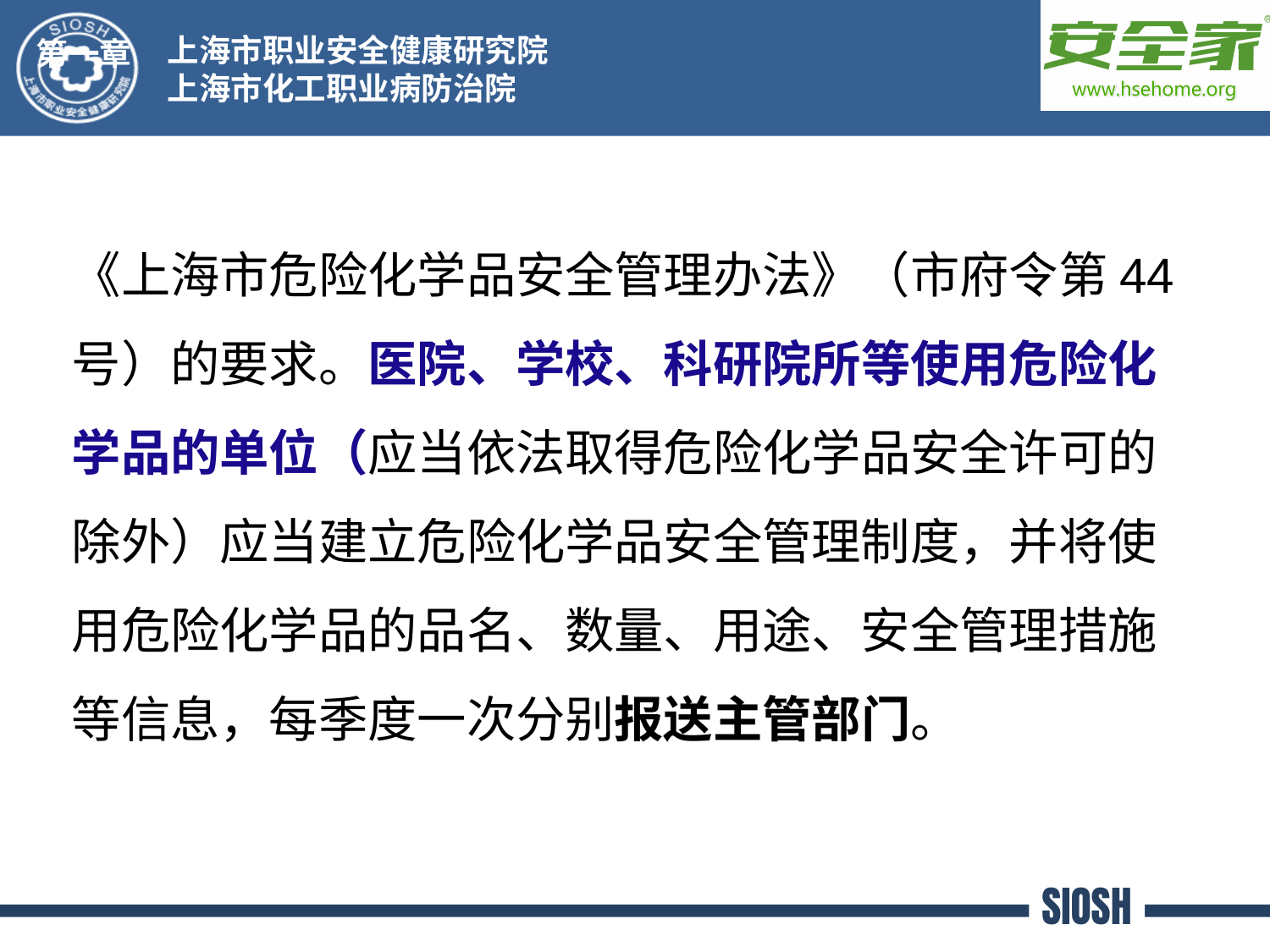

第一章
《上海市危险化学品安全管理办法》（市府令第44号）的要求。医院、学校、科研院所等使用危险化学品的单位（应当依法取得危险化学品安全许可的除外）应当建立危险化学品安全管理制度，并将使用危险化学品的品名、数量、用途、安全管理措施等信息，每季度一次分别报送主管部门。